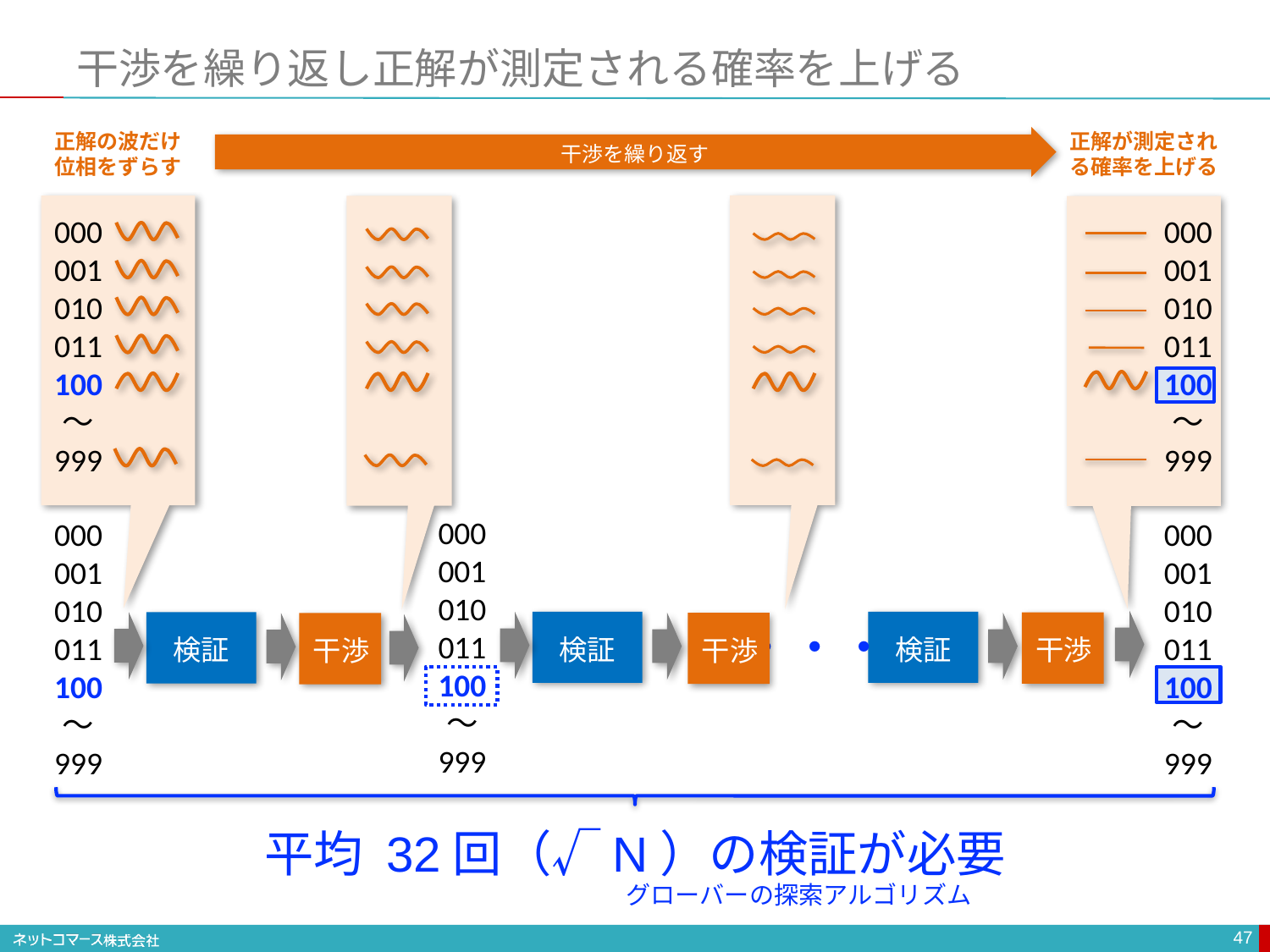

# 干渉を繰り返し正解が測定される確率を上げる
正解が測定される確率を上げる

000
001
010
011
100
〜
999

正解の波だけ
位相をずらす

干渉を繰り返す

000
001
010
011
100
〜
999

000
001
010
011
100
〜
999
000
001
010
011
100
〜
999
000
001
010
011
100
〜
999
・・・

検証

検証

検証

干渉

干渉

干渉

平均 32回（√N）の検証が必要
グローバーの探索アルゴリズム
47